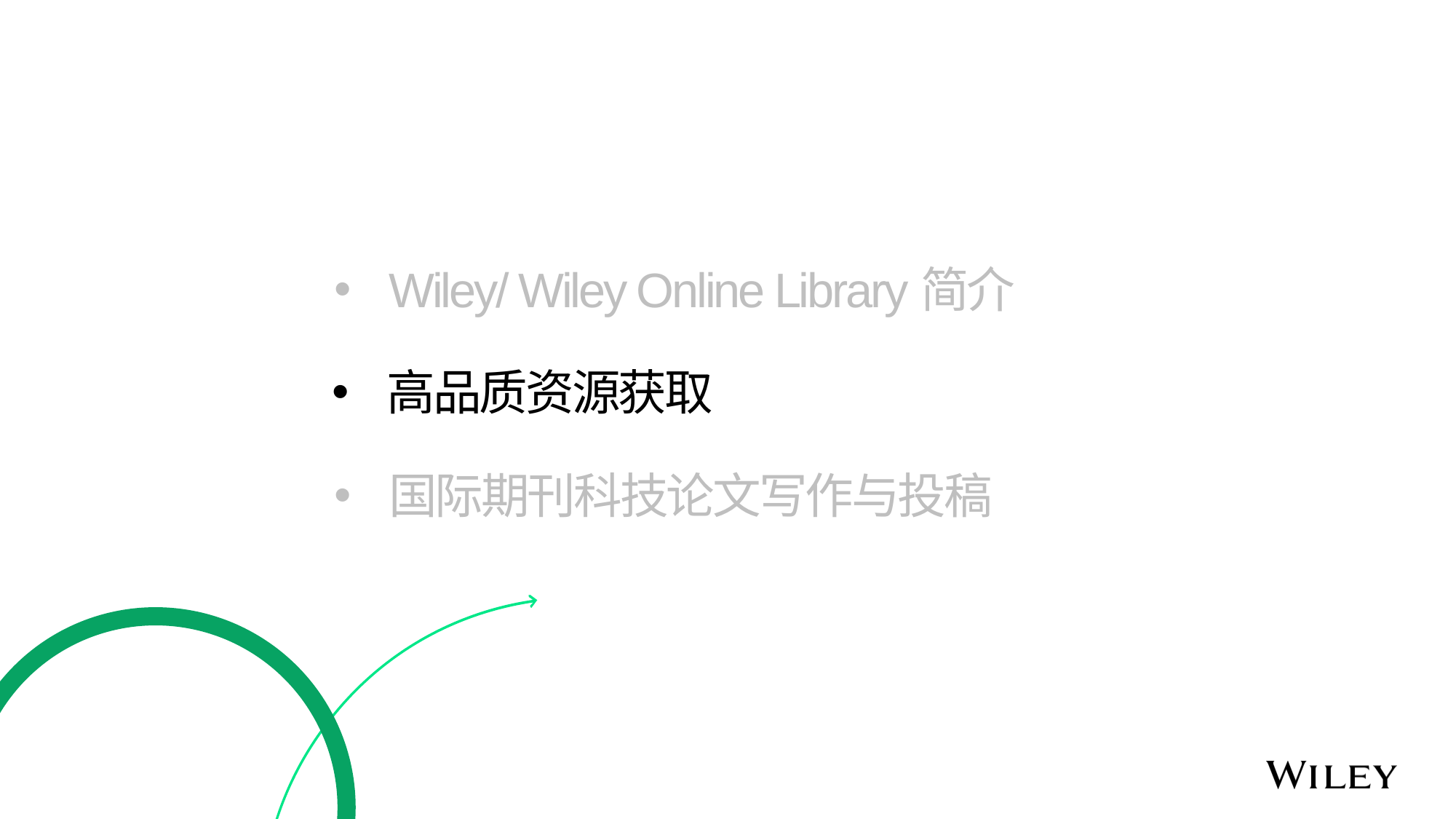

# Wiley/ Wiley Online Library简介
高品质资源获取
国际期刊科技论文写作与投稿
10